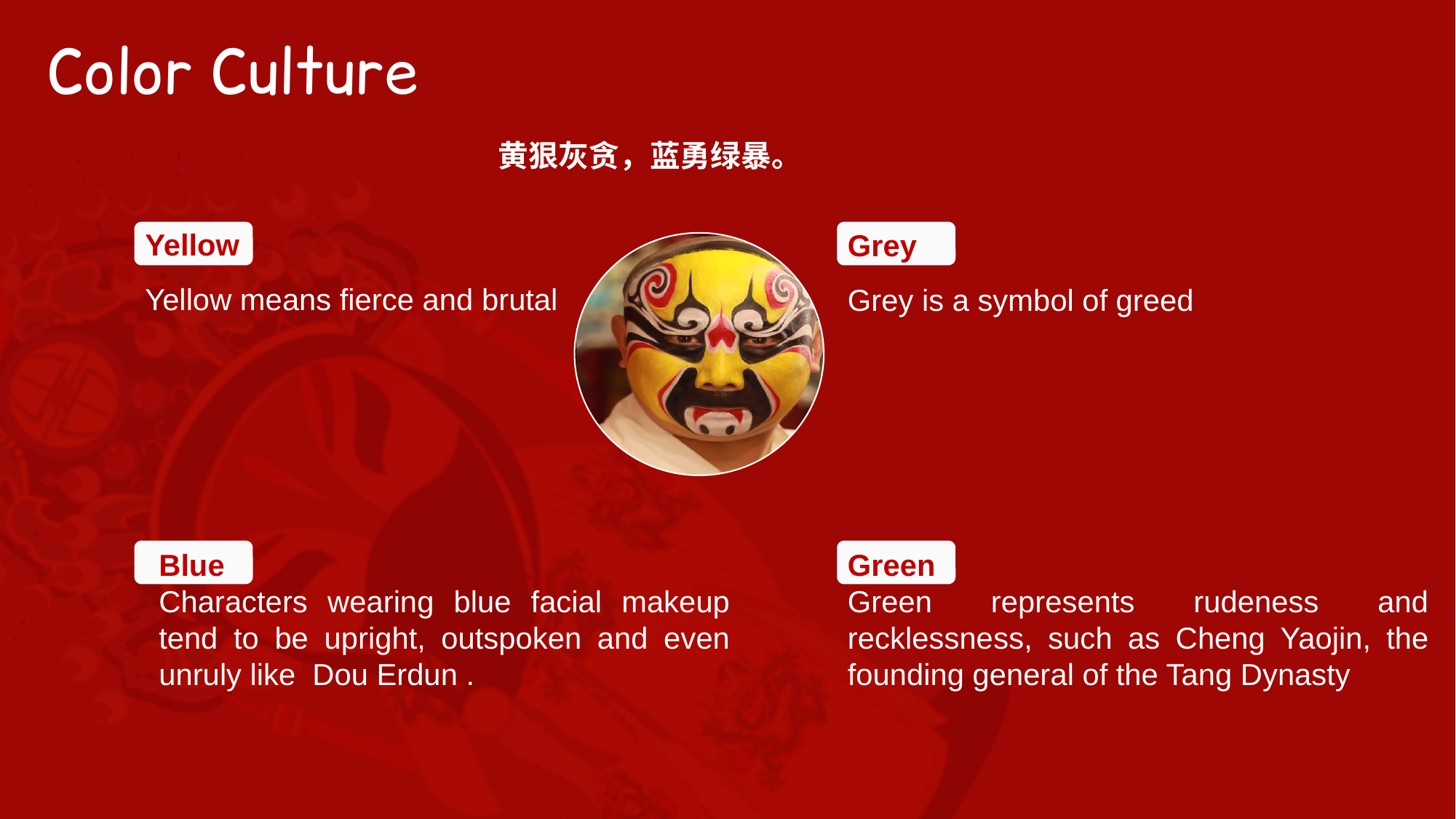

Color Culture

黄狠灰贪，蓝勇绿暴。
Yellow
Yellow means fierce and brutal
Grey
Grey is a symbol of greed

Blue
Characters wearing blue facial makeup tend to be upright, outspoken and even unruly like  Dou Erdun .

Green
Green represents rudeness and recklessness, such as Cheng Yaojin, the founding general of the Tang Dynasty